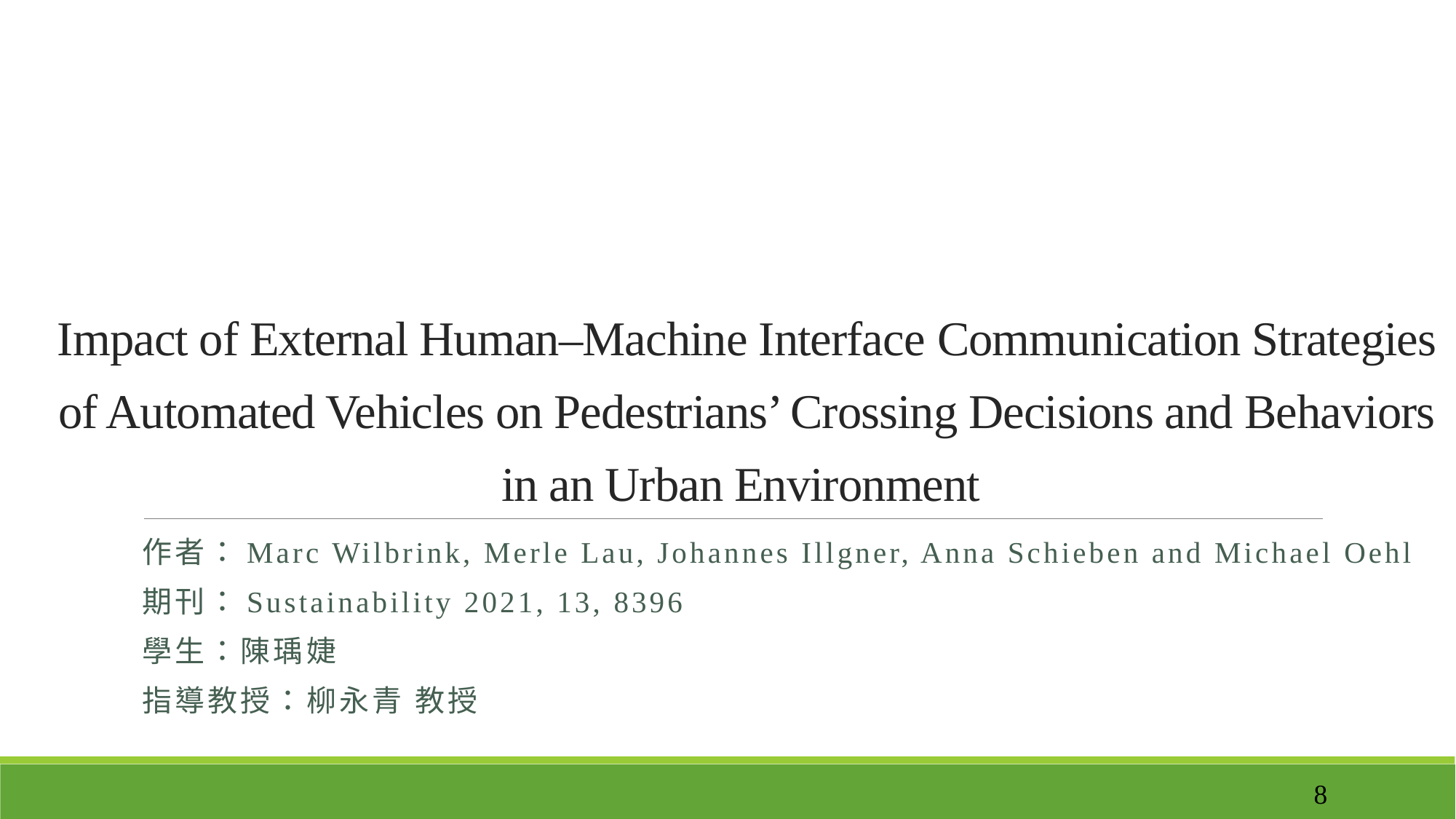

# Impact of External Human–Machine Interface Communication Strategies of Automated Vehicles on Pedestrians’ Crossing Decisions and Behaviors in an Urban Environment
作者：Marc Wilbrink, Merle Lau, Johannes Illgner, Anna Schieben and Michael Oehl
期刊：Sustainability 2021, 13, 8396
學生：陳瑀婕
指導教授：柳永青 教授

8